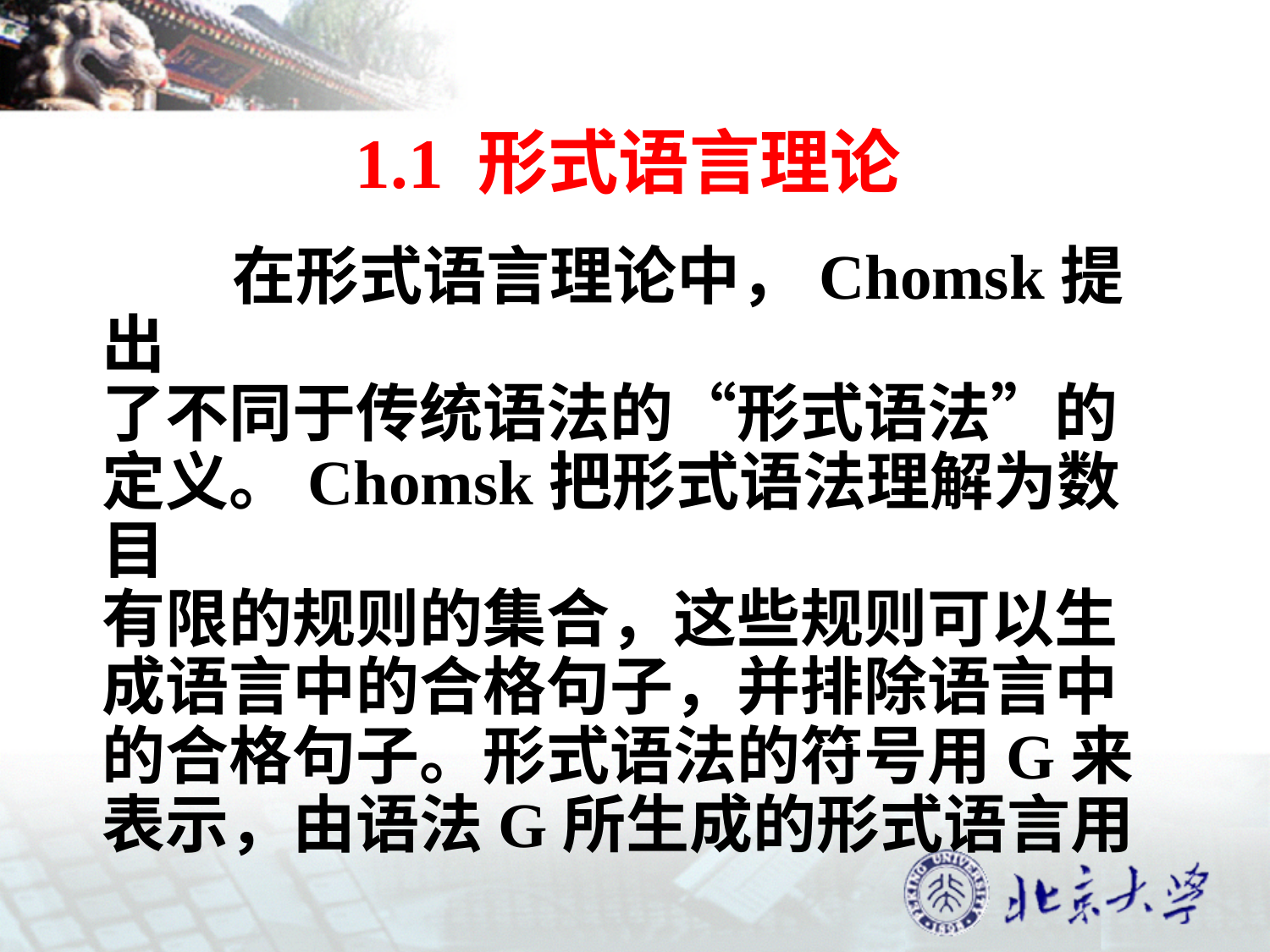

1.1 形式语言理论
        在形式语言理论中，Chomsk提出
了不同于传统语法的“形式语法”的
定义。Chomsk把形式语法理解为数目
有限的规则的集合，这些规则可以生
成语言中的合格句子，并排除语言中
的合格句子。形式语法的符号用G来
表示，由语法G所生成的形式语言用